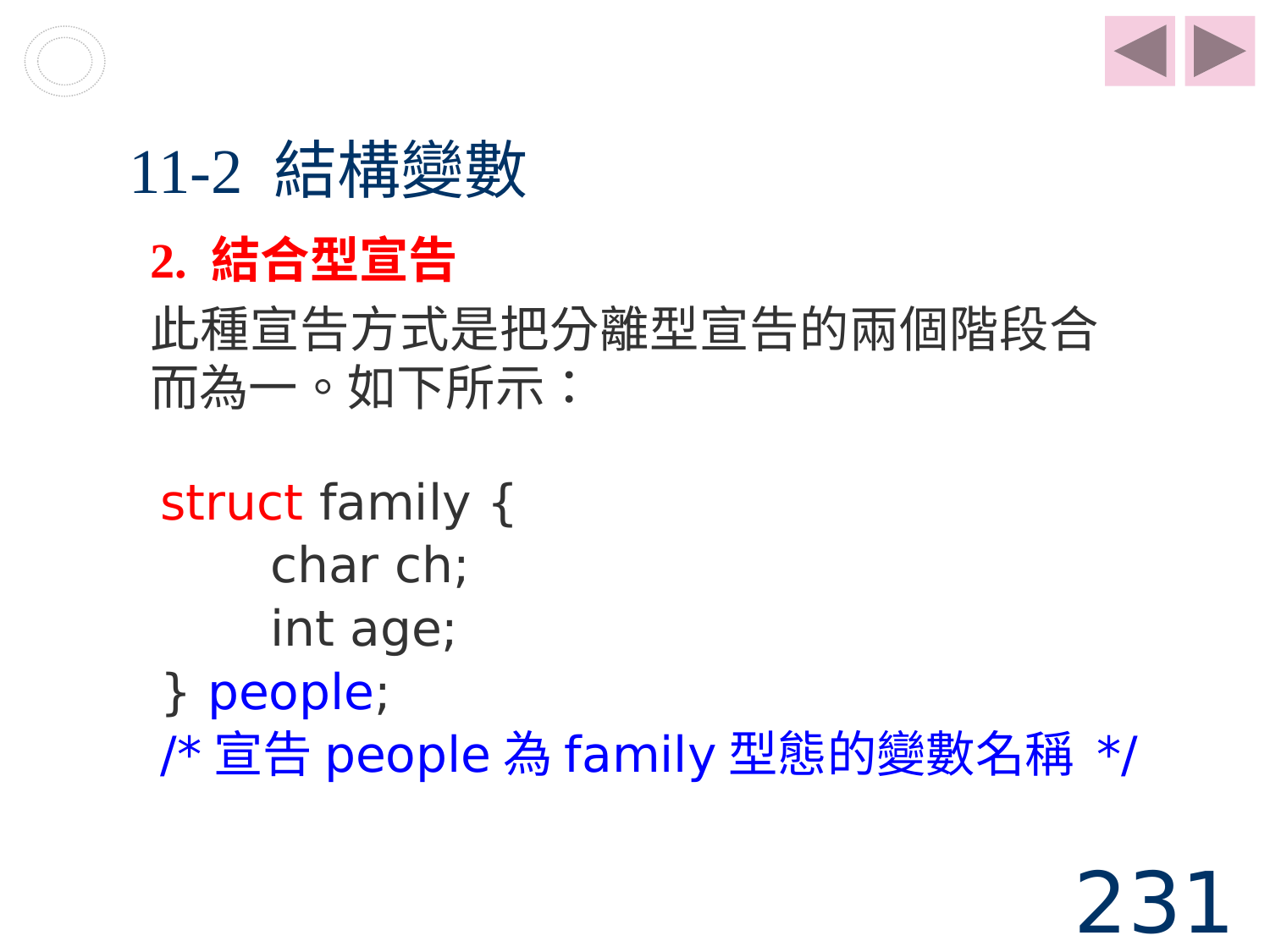

# 11-2 結構變數
2. 結合型宣告
此種宣告方式是把分離型宣告的兩個階段合而為一。如下所示：
struct family {
       char ch;
       int age;
} people;
/*宣告people為family型態的變數名稱 */
231